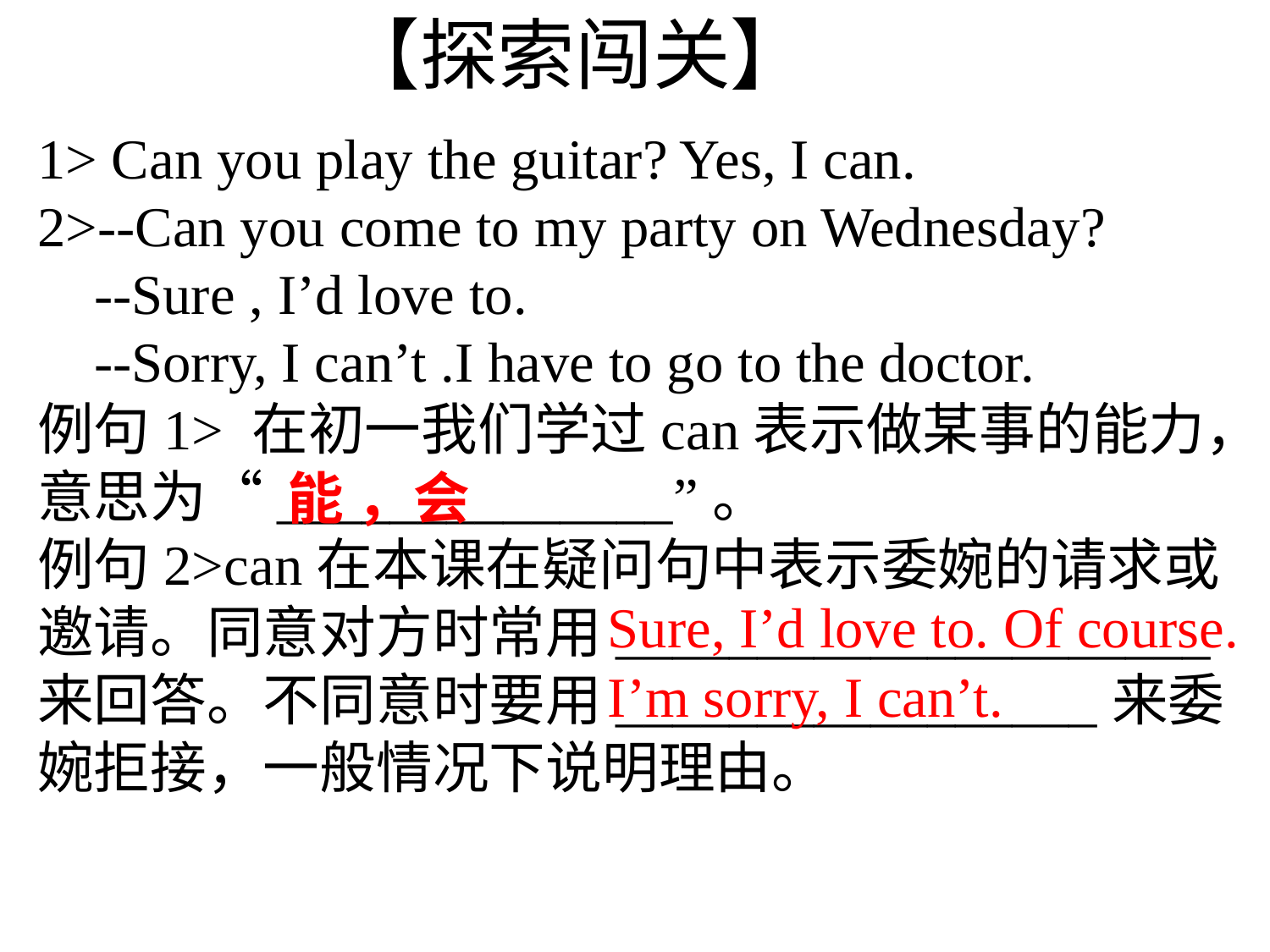

【探索闯关】
1> Can you play the guitar? Yes, I can.
2>--Can you come to my party on Wednesday?
    --Sure , I’d love to.
    --Sorry, I can’t .I have to go to the doctor.
例句1> 在初一我们学过can表示做某事的能力，意思为“______________”。
例句2>can在本课在疑问句中表示委婉的请求或邀请。同意对方时常用_____________________来回答。不同意时要用_________________来委婉拒接，一般情况下说明理由。
能 ，会
Sure, I’d love to. Of course.
I’m sorry, I can’t.